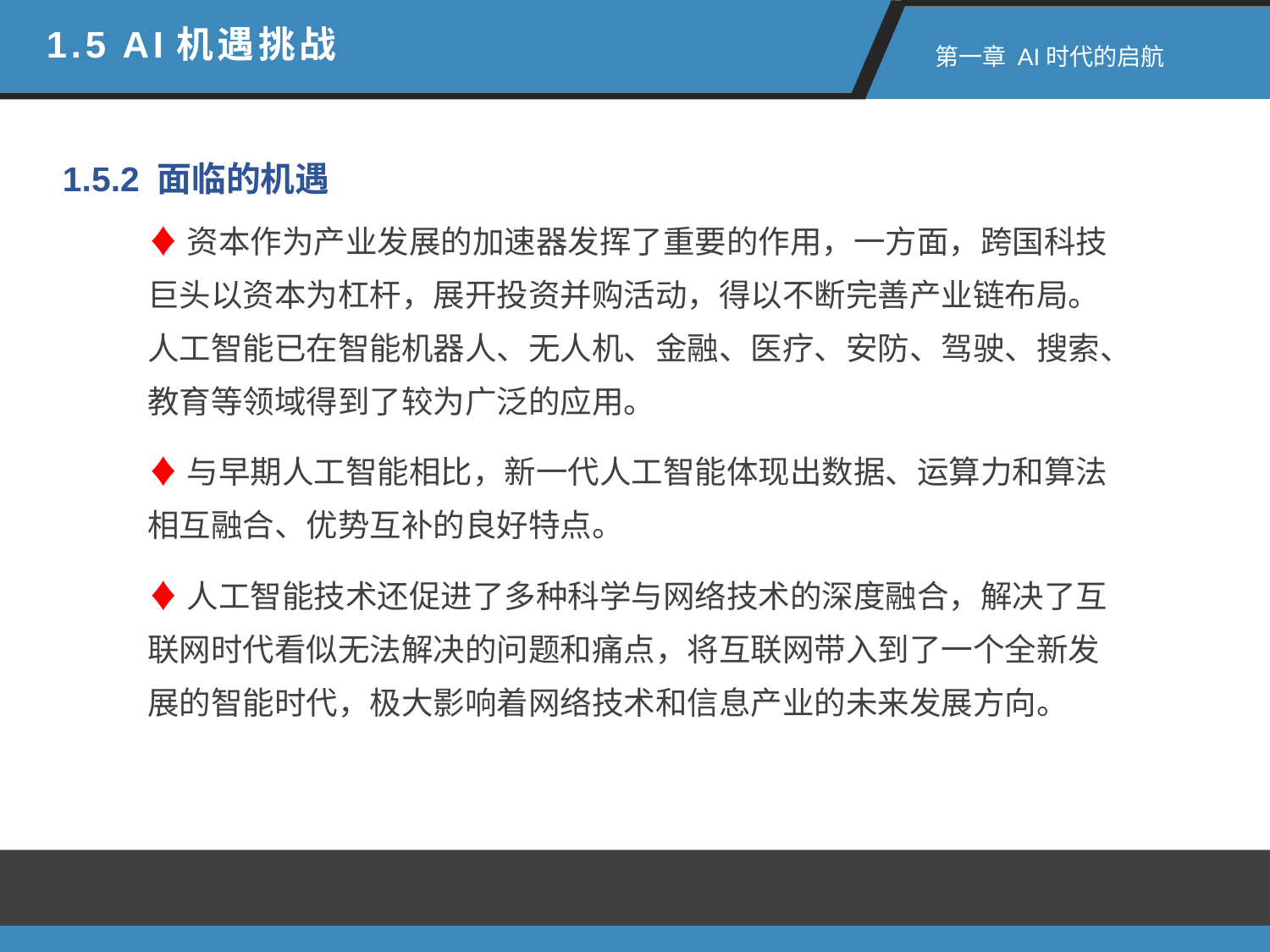

1.5 AI机遇挑战
  第一章 AI时代的启航
1.5.2 面临的机遇
♦资本作为产业发展的加速器发挥了重要的作用，一方面，跨国科技巨头以资本为杠杆，展开投资并购活动，得以不断完善产业链布局。人工智能已在智能机器人、无人机、金融、医疗、安防、驾驶、搜索、教育等领域得到了较为广泛的应用。
♦与早期人工智能相比，新一代人工智能体现出数据、运算力和算法相互融合、优势互补的良好特点。
♦人工智能技术还促进了多种科学与网络技术的深度融合，解决了互联网时代看似无法解决的问题和痛点，将互联网带入到了一个全新发展的智能时代，极大影响着网络技术和信息产业的未来发展方向。